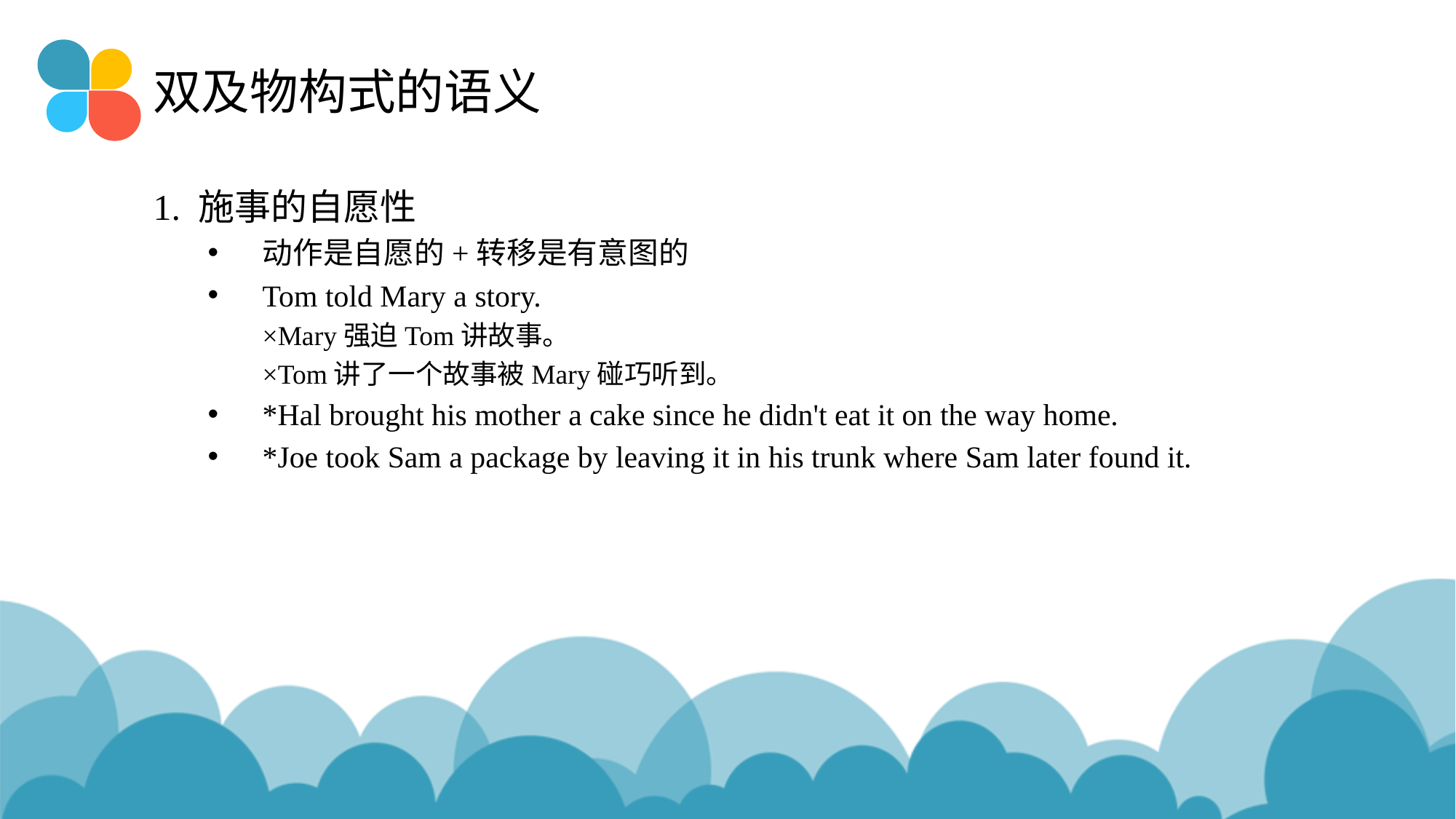

# 双及物构式的语义
1. 施事的自愿性
动作是自愿的+转移是有意图的
Tom told Mary a story.
×Mary强迫Tom讲故事。
×Tom讲了一个故事被Mary碰巧听到。
*Hal brought his mother a cake since he didn't eat it on the way home.
*Joe took Sam a package by leaving it in his trunk where Sam later found it.